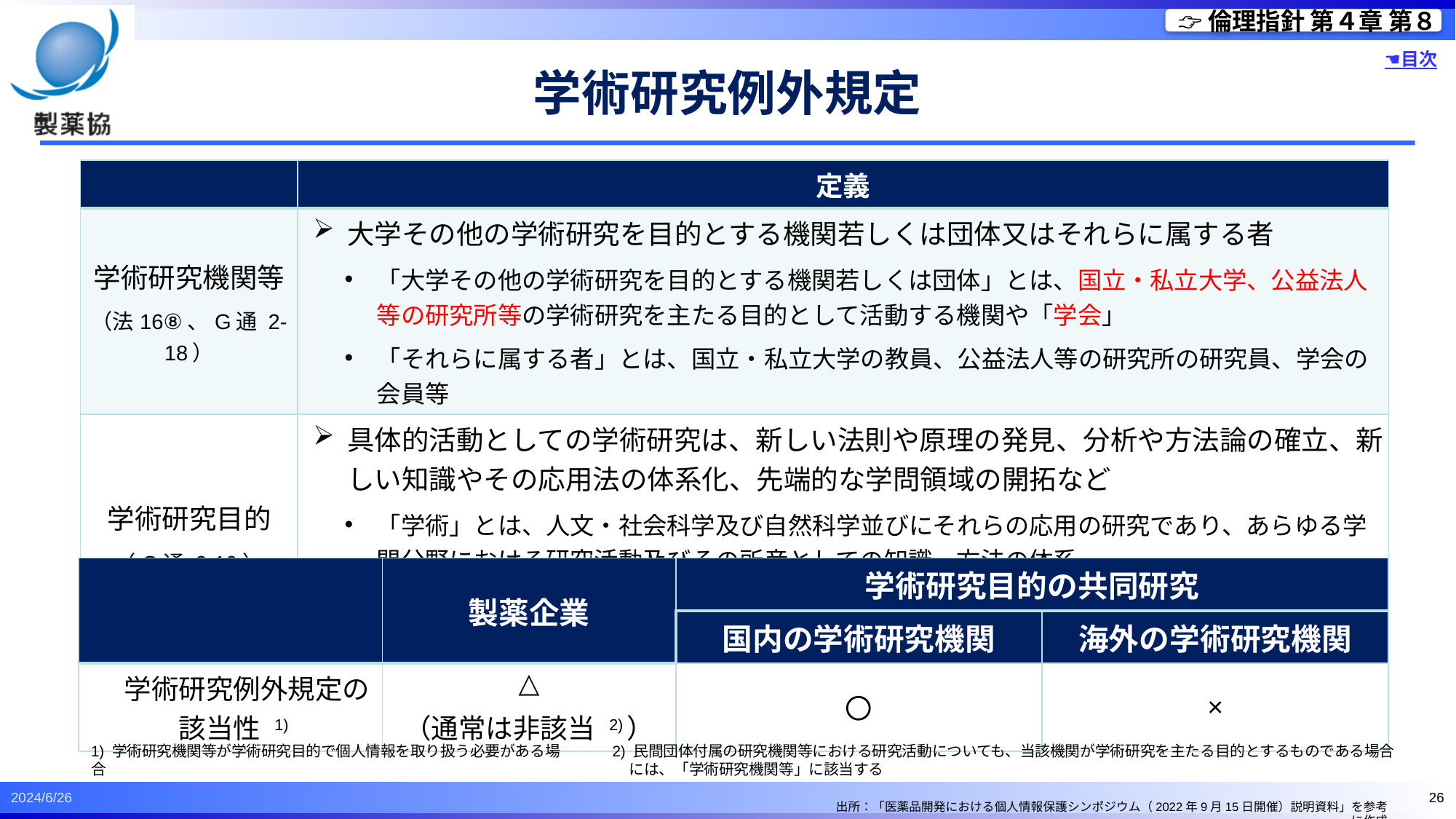

👉倫理指針 第４章 第８
☚目次
# 学術研究例外規定
|  | 定義 |
| --- | --- |
| 学術研究機関等 （法16⑧、G通 2-18） | 大学その他の学術研究を目的とする機関若しくは団体又はそれらに属する者 「大学その他の学術研究を目的とする機関若しくは団体」とは、国立・私立大学、公益法人等の研究所等の学術研究を主たる目的として活動する機関や「学会」 「それらに属する者」とは、国立・私立大学の教員、公益法人等の研究所の研究員、学会の会員等 |
| 学術研究目的 （G通 2-19） | 具体的活動としての学術研究は、新しい法則や原理の発見、分析や方法論の確立、新しい知識やその応用法の体系化、先端的な学問領域の開拓など 「学術」とは、人文・社会科学及び自然科学並びにそれらの応用の研究であり、あらゆる学問分野における研究活動及びその所産としての知識・方法の体系 「製品開発」を目的として個人情報を取り扱う場合は、当該活動は、学術研究目的とは解されない |
|  | 製薬企業 | 学術研究目的の共同研究 |  |
| --- | --- | --- | --- |
|  |  | 国内の学術研究機関 | 海外の学術研究機関 |
| 学術研究例外規定の該当性 1) | △ （通常は非該当 2)） | 〇 | × |
1) 学術研究機関等が学術研究目的で個人情報を取り扱う必要がある場合
2) 民間団体付属の研究機関等における研究活動についても、当該機関が学術研究を主たる目的とするものである場合には、「学術研究機関等」に該当する
2024/6/26
26
出所：「医薬品開発における個人情報保護シンポジウム（2022年9月15日開催）説明資料」を参考に作成